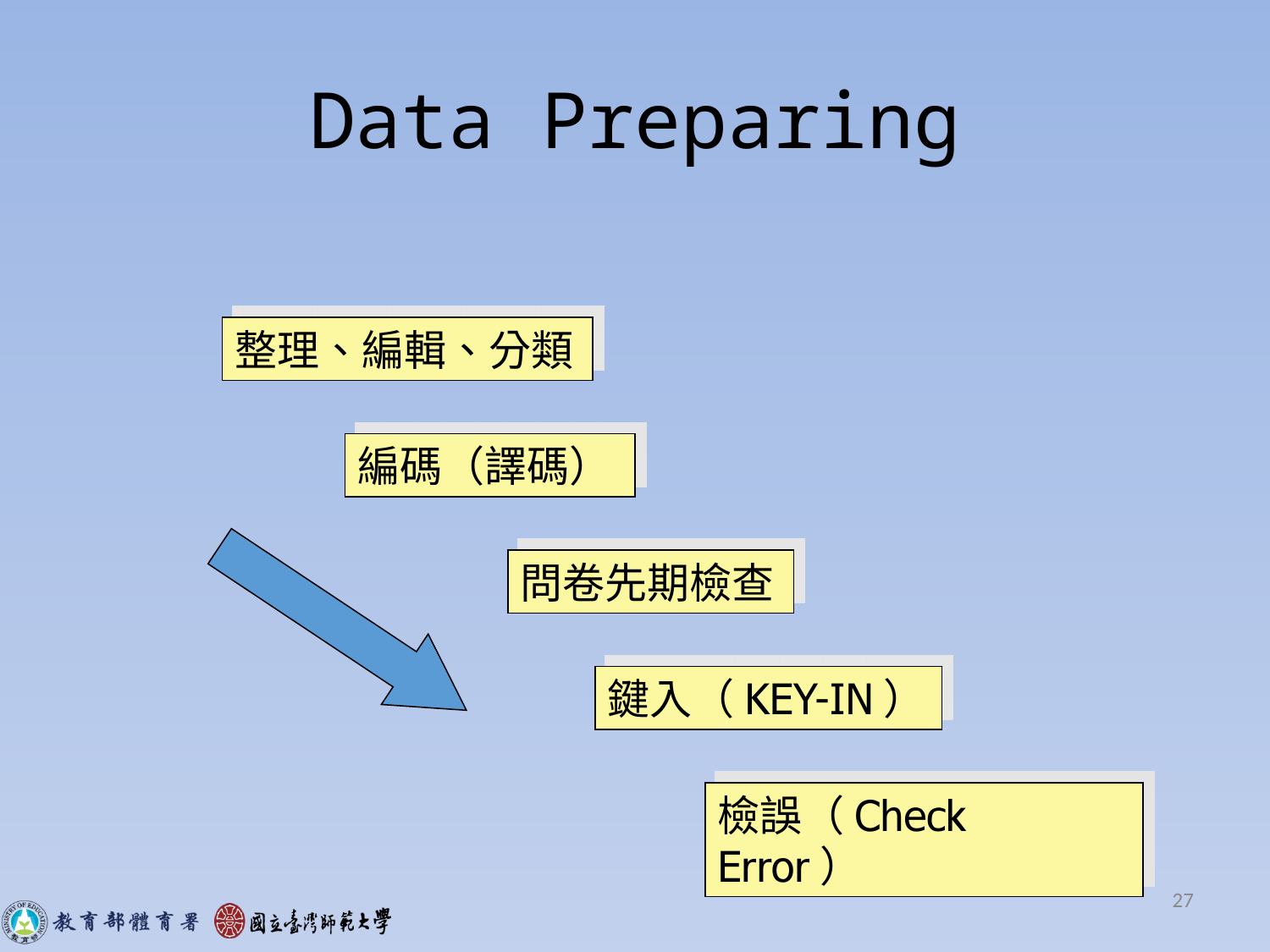

# Data Preparing
整理、編輯、分類
編碼（譯碼）
問卷先期檢查

鍵入（KEY-IN）
檢誤（Check  Error）
27